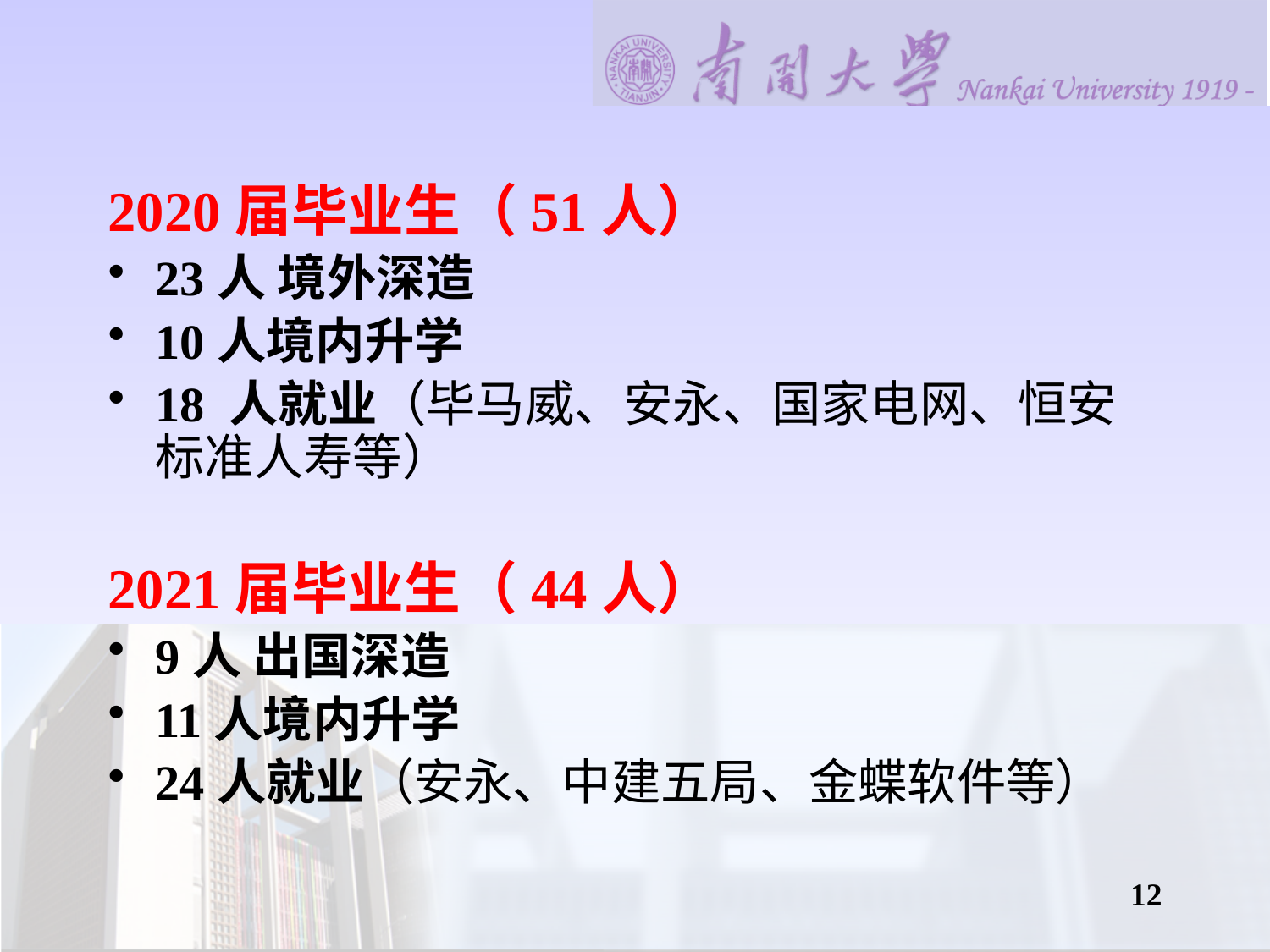

2020届毕业生（51人）
23人 境外深造
10人境内升学
18 人就业（毕马威、安永、国家电网、恒安标准人寿等）

2021届毕业生（44人）
9人 出国深造
11人境内升学
24人就业（安永、中建五局、金蝶软件等）

12